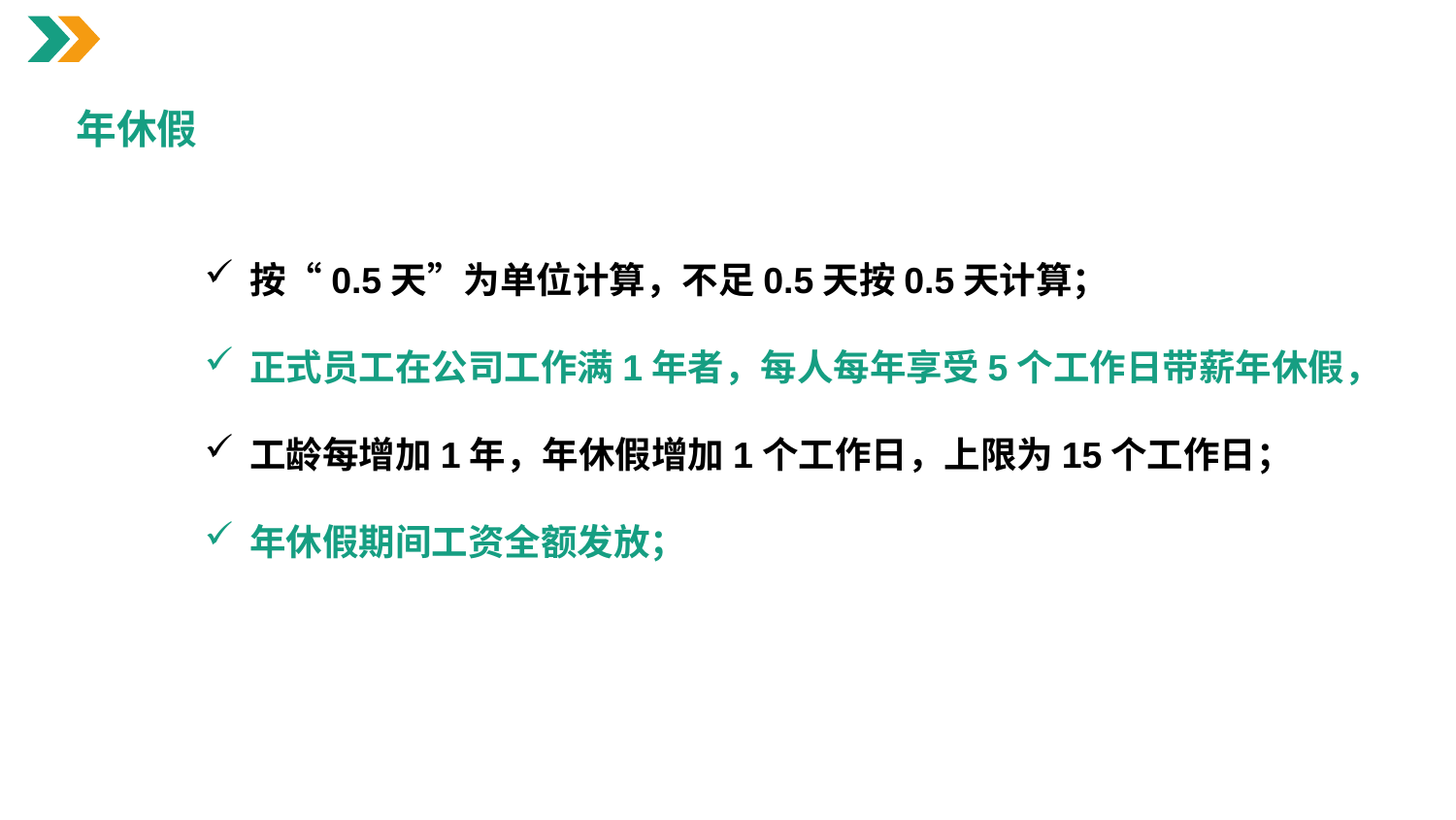

年休假
按“0.5天”为单位计算，不足0.5天按0.5天计算；
正式员工在公司工作满1年者，每人每年享受5个工作日带薪年休假，
工龄每增加1年，年休假增加1个工作日，上限为15个工作日；
年休假期间工资全额发放；